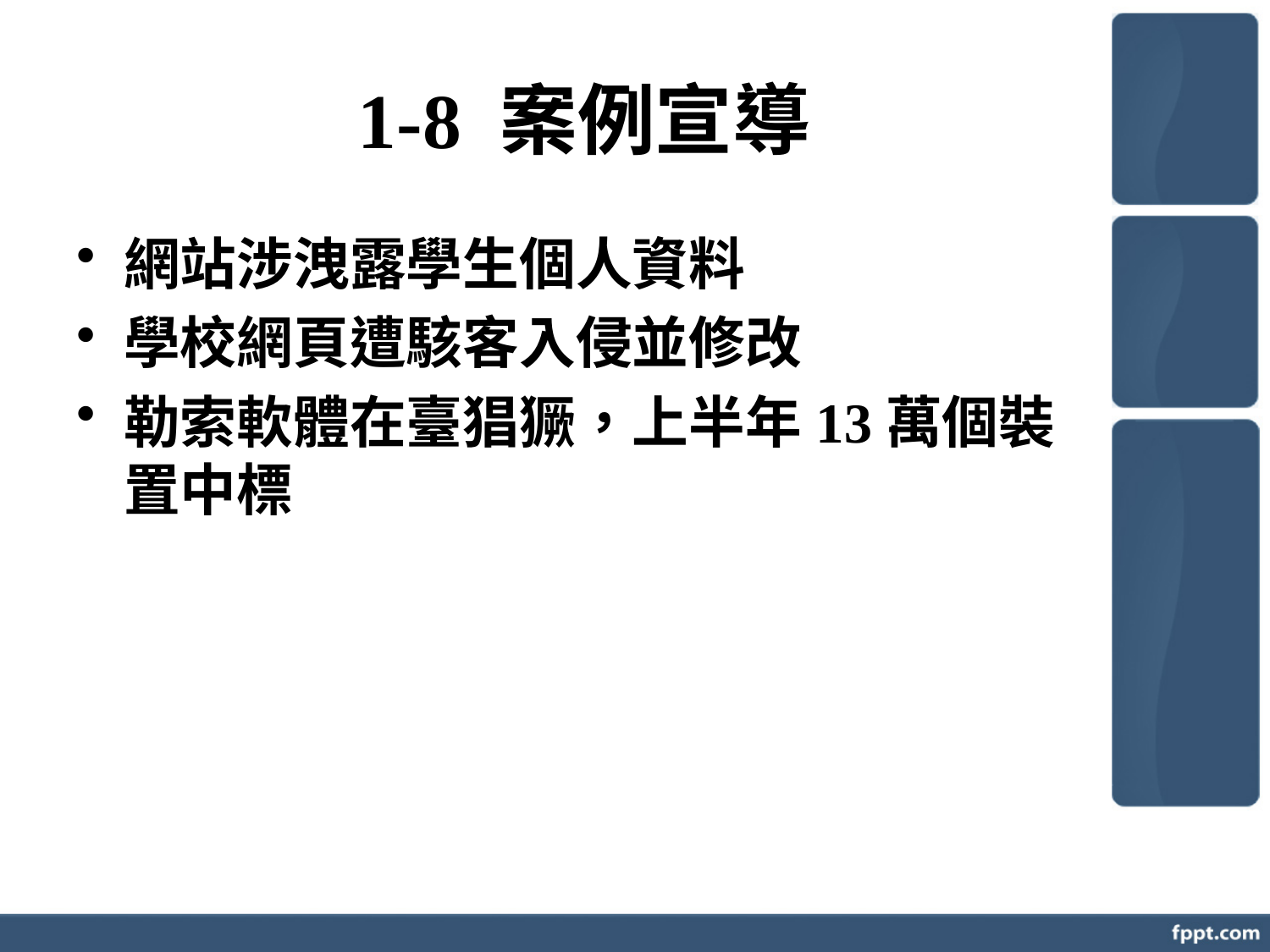

# 1-8 案例宣導
網站涉洩露學生個人資料
學校網頁遭駭客入侵並修改
勒索軟體在臺猖獗，上半年13萬個裝置中標